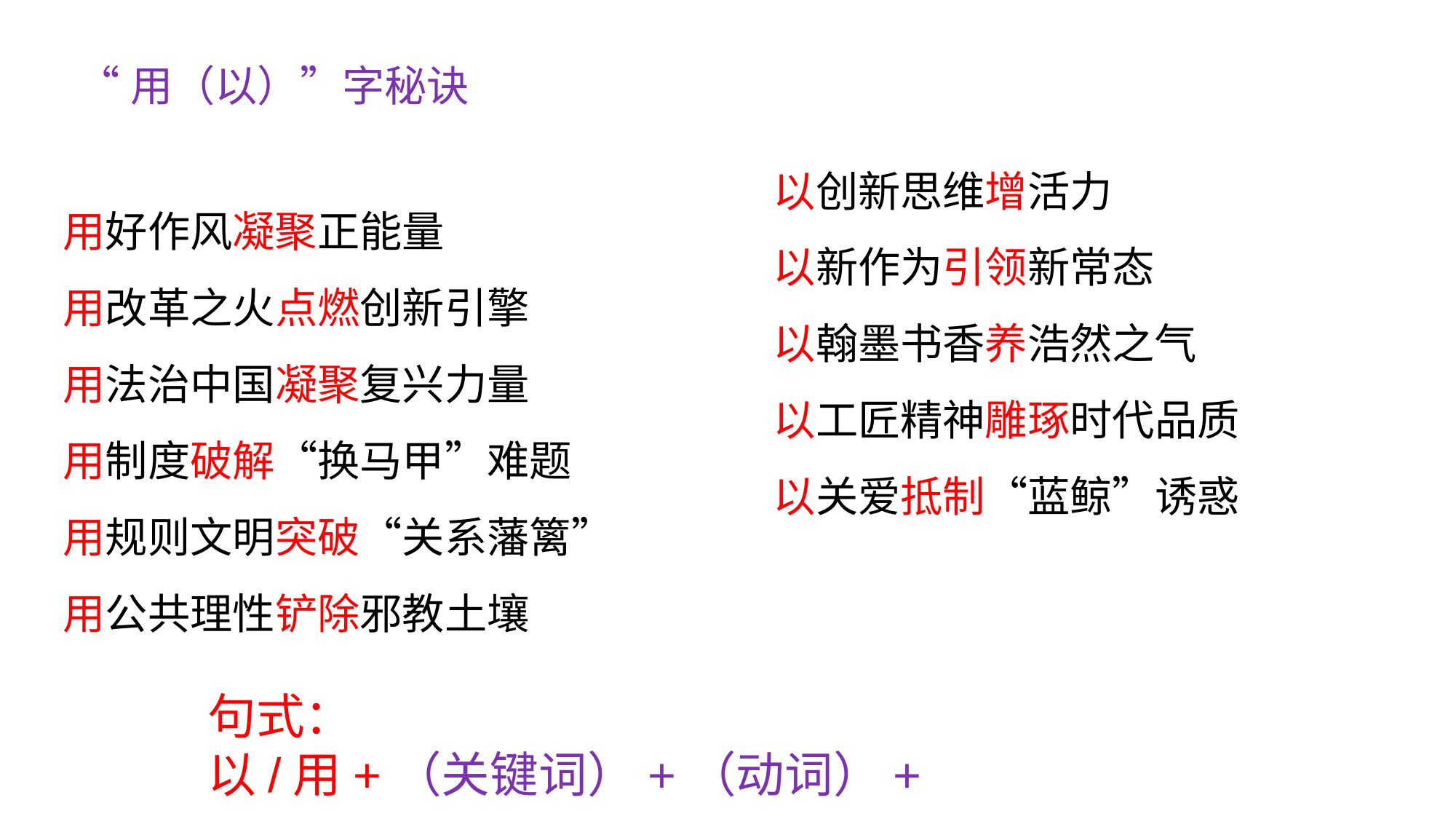

“用（以）”字秘诀
以创新思维增活力
以新作为引领新常态
以翰墨书香养浩然之气
以工匠精神雕琢时代品质
以关爱抵制“蓝鲸”诱惑
用好作风凝聚正能量
用改革之火点燃创新引擎
用法治中国凝聚复兴力量
用制度破解“换马甲”难题
用规则文明突破“关系藩篱”
用公共理性铲除邪教土壤
句式：
以/用+（关键词）+（动词）+……